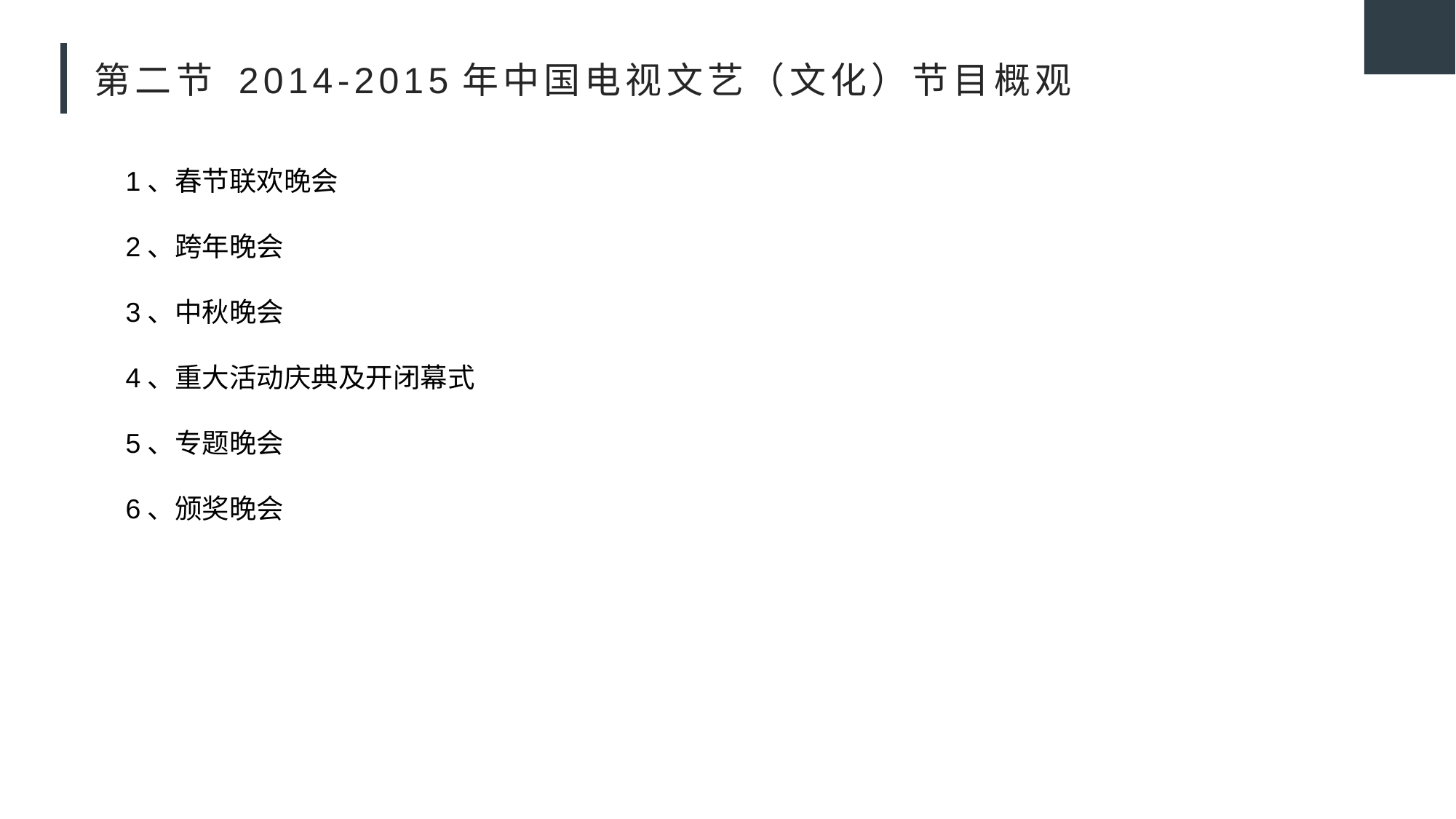

# 第二节 2014-2015年中国电视文艺（文化）节目概观
1、春节联欢晚会

2、跨年晚会

3、中秋晚会

4、重大活动庆典及开闭幕式

5、专题晚会

6、颁奖晚会